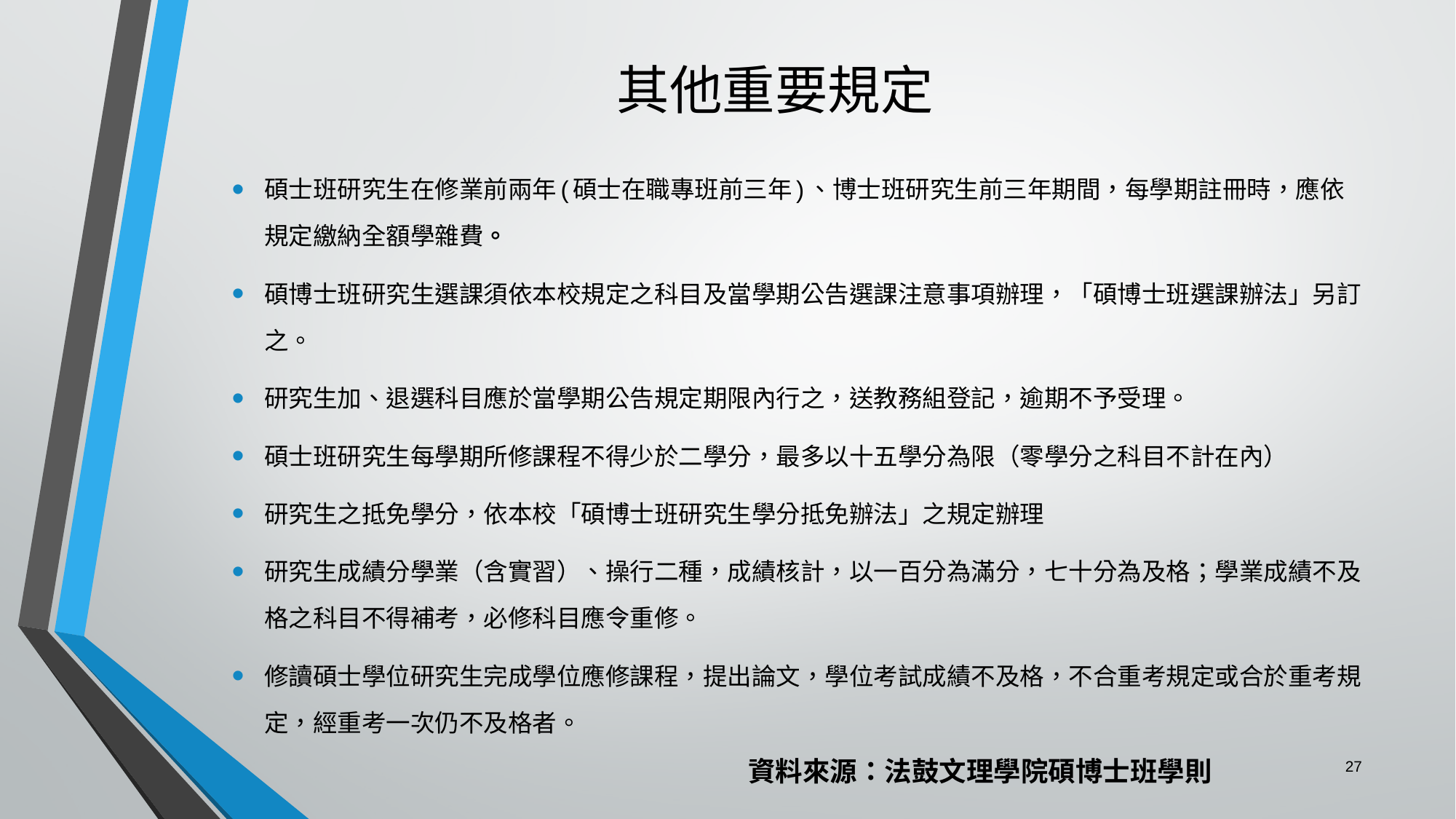

# 其他重要規定
碩士班研究生在修業前兩年(碩士在職專班前三年)、博士班研究生前三年期間，每學期註冊時，應依規定繳納全額學雜費。
碩博士班研究生選課須依本校規定之科目及當學期公告選課注意事項辦理，「碩博士班選課辦法」另訂之。
研究生加、退選科目應於當學期公告規定期限內行之，送教務組登記，逾期不予受理。
碩士班研究生每學期所修課程不得少於二學分，最多以十五學分為限（零學分之科目不計在內）
研究生之抵免學分，依本校「碩博士班研究生學分抵免辦法」之規定辦理
研究生成績分學業（含實習）、操行二種，成績核計，以一百分為滿分，七十分為及格；學業成績不及格之科目不得補考，必修科目應令重修。
修讀碩士學位研究生完成學位應修課程，提出論文，學位考試成績不及格，不合重考規定或合於重考規定，經重考一次仍不及格者。
27
資料來源：法鼓文理學院碩博士班學則